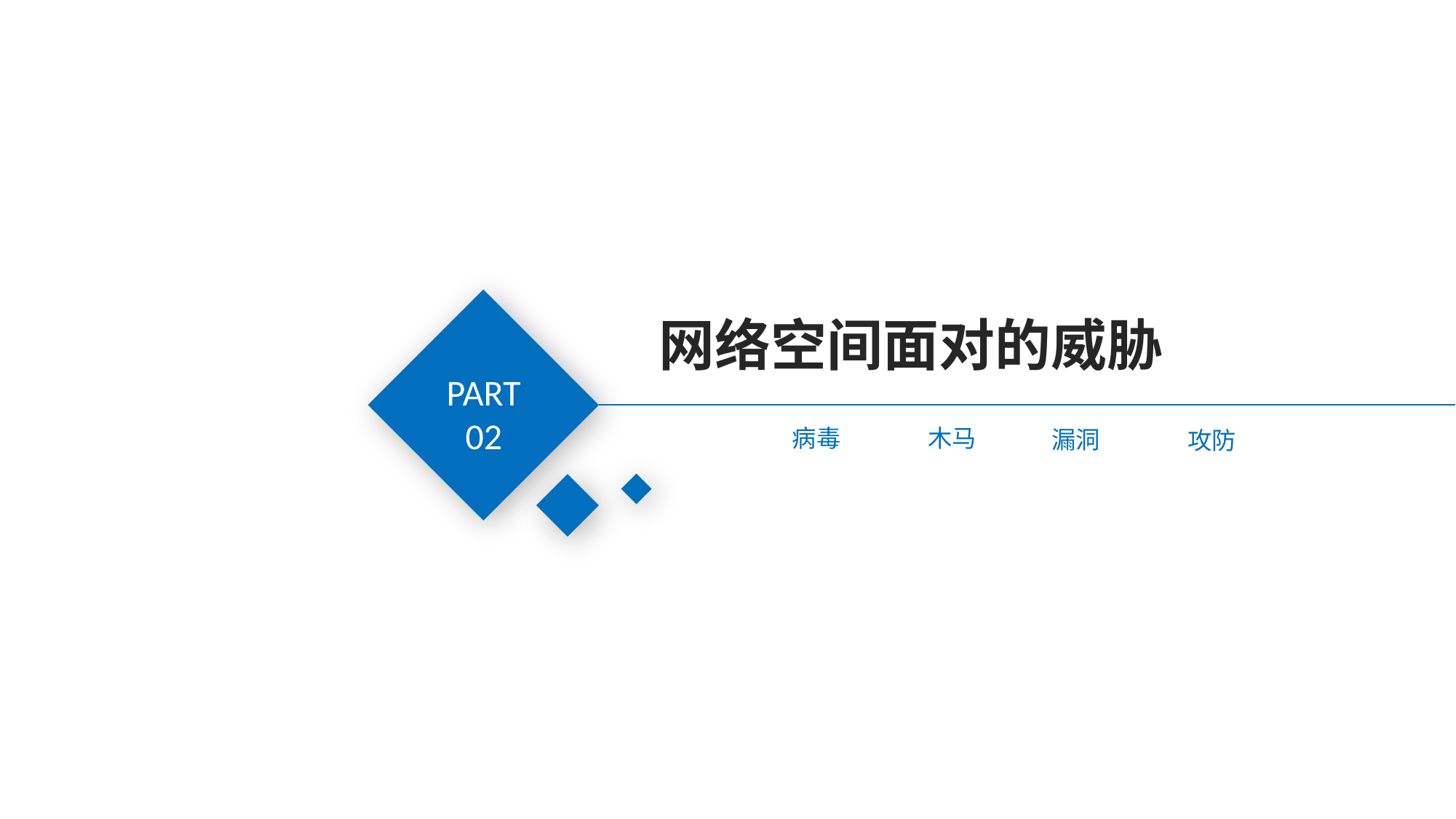

# 网络空间面对的威胁
PART
02
病毒
木马
漏洞
攻防